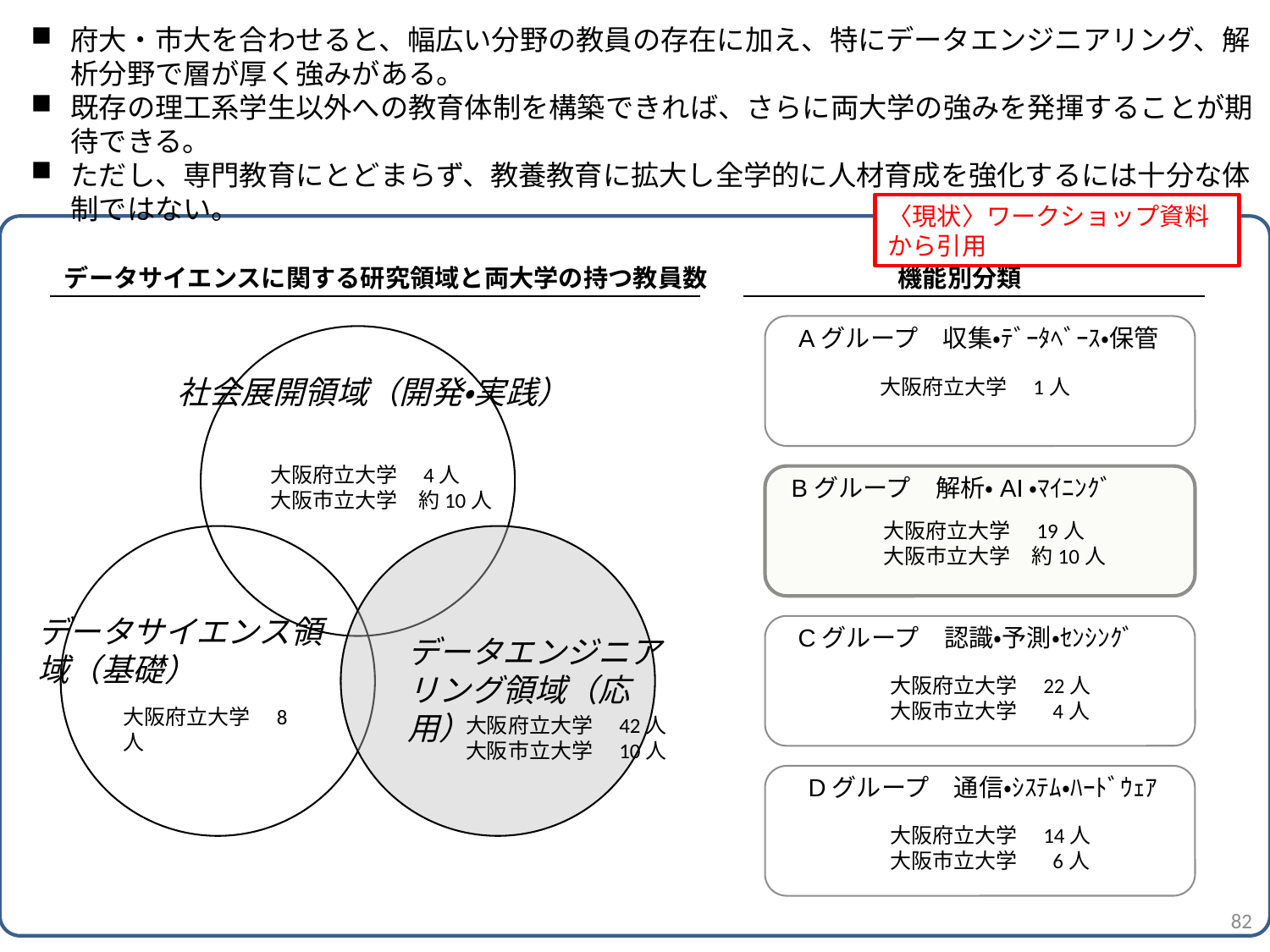

府大・市大を合わせると、幅広い分野の教員の存在に加え、特にデータエンジニアリング、解析分野で層が厚く強みがある。
既存の理工系学生以外への教育体制を構築できれば、さらに両大学の強みを発揮することが期待できる。
ただし、専門教育にとどまらず、教養教育に拡大し全学的に人材育成を強化するには十分な体制ではない。
〈現状〉ワークショップ資料から引用

データサイエンスに関する研究領域と両大学の持つ教員数
機能別分類

　Aグループ　収集・ﾃﾞｰﾀﾍﾞｰｽ・保管

社会展開領域（開発・実践）
大阪府立大学　1人
大阪府立大学　4人
大阪市立大学　約10人

　Bグループ　解析・AI・ﾏｲﾆﾝｸﾞ
大阪府立大学　19人
大阪市立大学　約10人

データサイエンス領域（基礎）

　Cグループ　認識・予測・ｾﾝｼﾝｸﾞ
データエンジニアリング領域（応用）
大阪府立大学　22人
大阪市立大学　  4人
大阪府立大学　8人
大阪府立大学　42人
大阪市立大学　10人

　Dグループ　通信・ｼｽﾃﾑ・ﾊｰﾄﾞｳｪｱ
大阪府立大学　14人
大阪市立大学　  6人
82